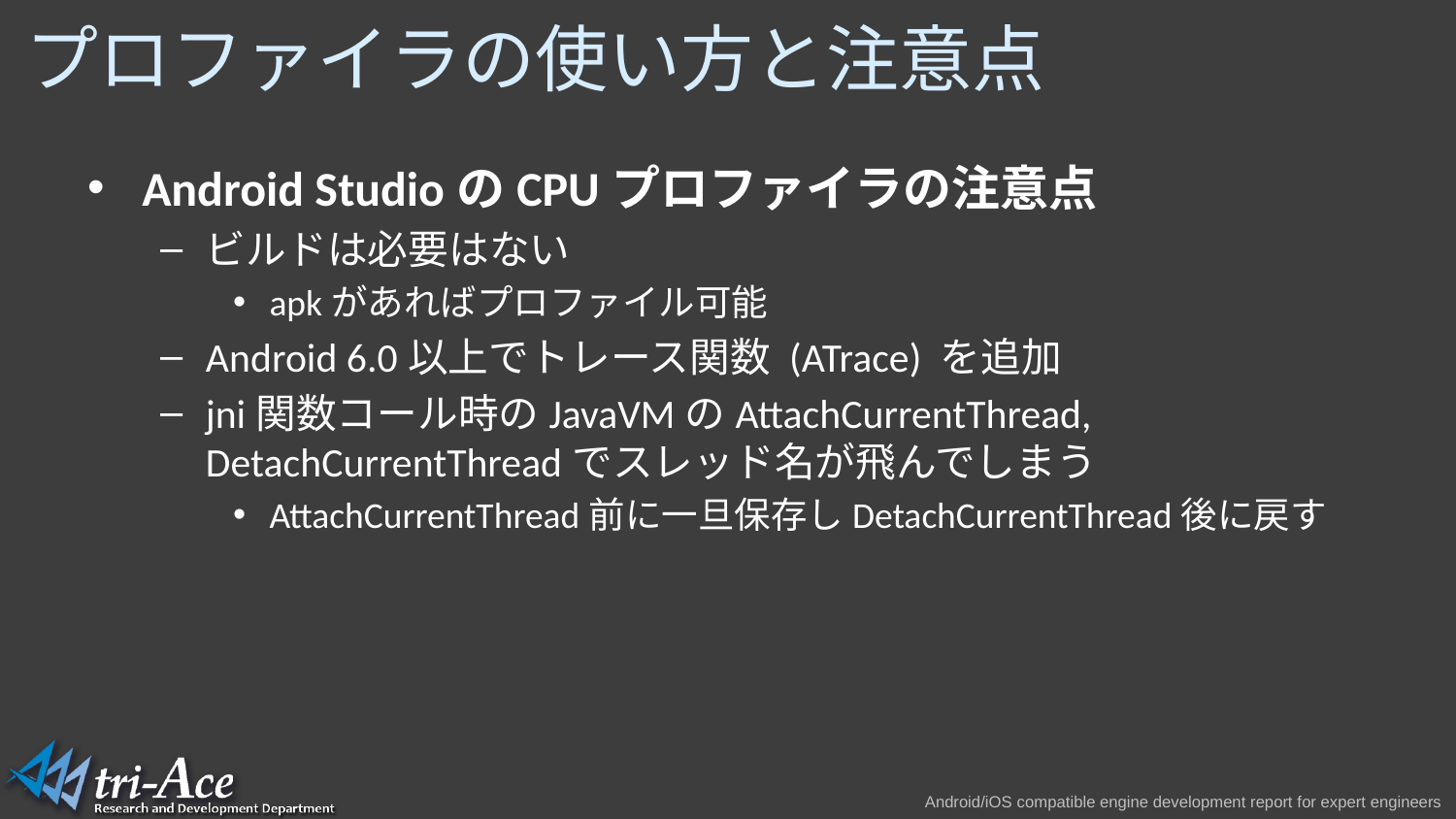

# プロファイラの使い方と注意点
Android StudioのCPUプロファイラの注意点
ビルドは必要はない
apkがあればプロファイル可能
Android 6.0以上でトレース関数 (ATrace) を追加
jni関数コール時のJavaVMのAttachCurrentThread, DetachCurrentThreadでスレッド名が飛んでしまう
AttachCurrentThread前に一旦保存しDetachCurrentThread後に戻す